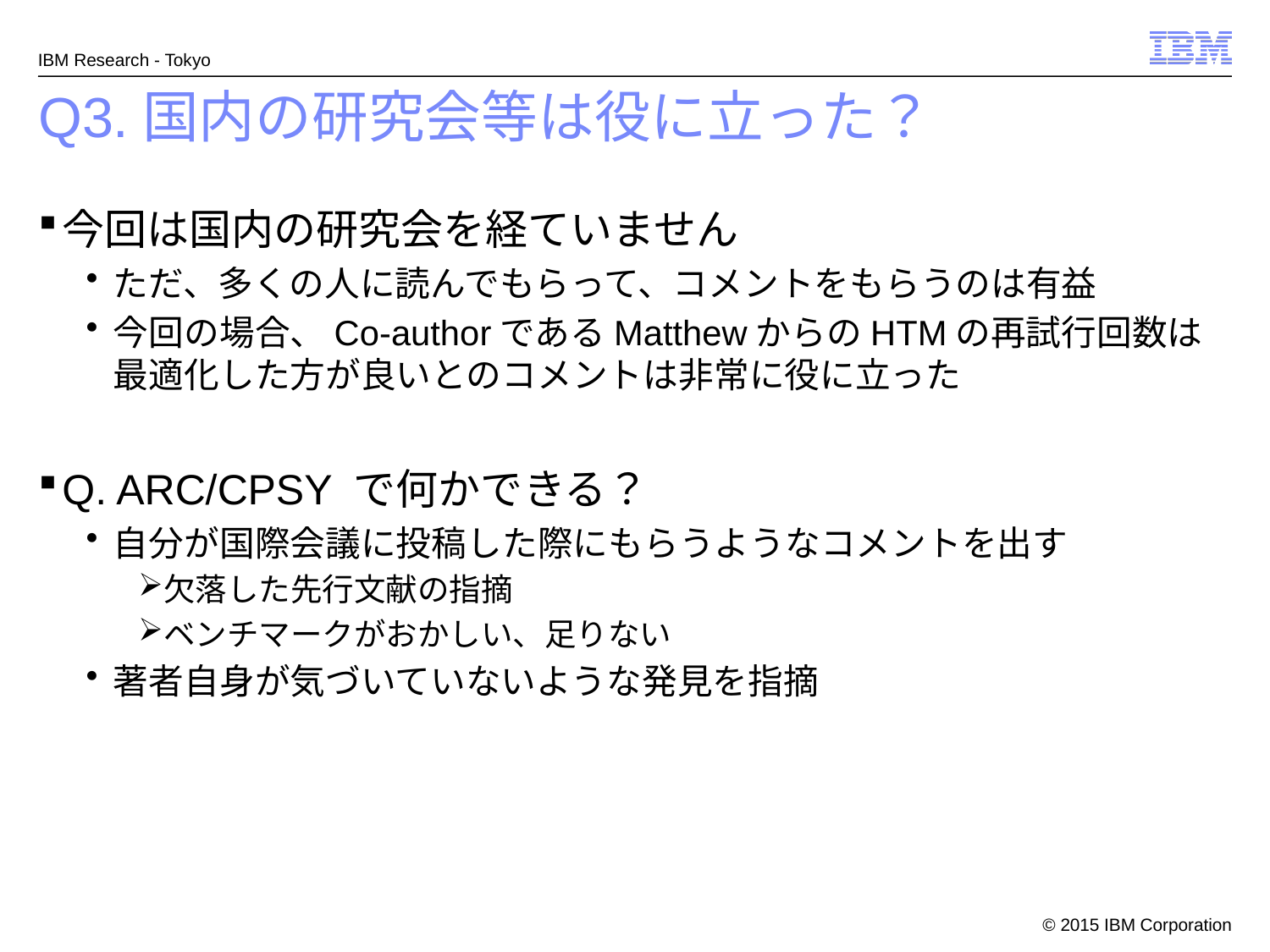

# Q3.国内の研究会等は役に立った？
今回は国内の研究会を経ていません
ただ、多くの人に読んでもらって、コメントをもらうのは有益
今回の場合、Co-authorであるMatthewからのHTMの再試行回数は最適化した方が良いとのコメントは非常に役に立った

Q. ARC/CPSY で何かできる？
自分が国際会議に投稿した際にもらうようなコメントを出す
欠落した先行文献の指摘
ベンチマークがおかしい、足りない
著者自身が気づいていないような発見を指摘